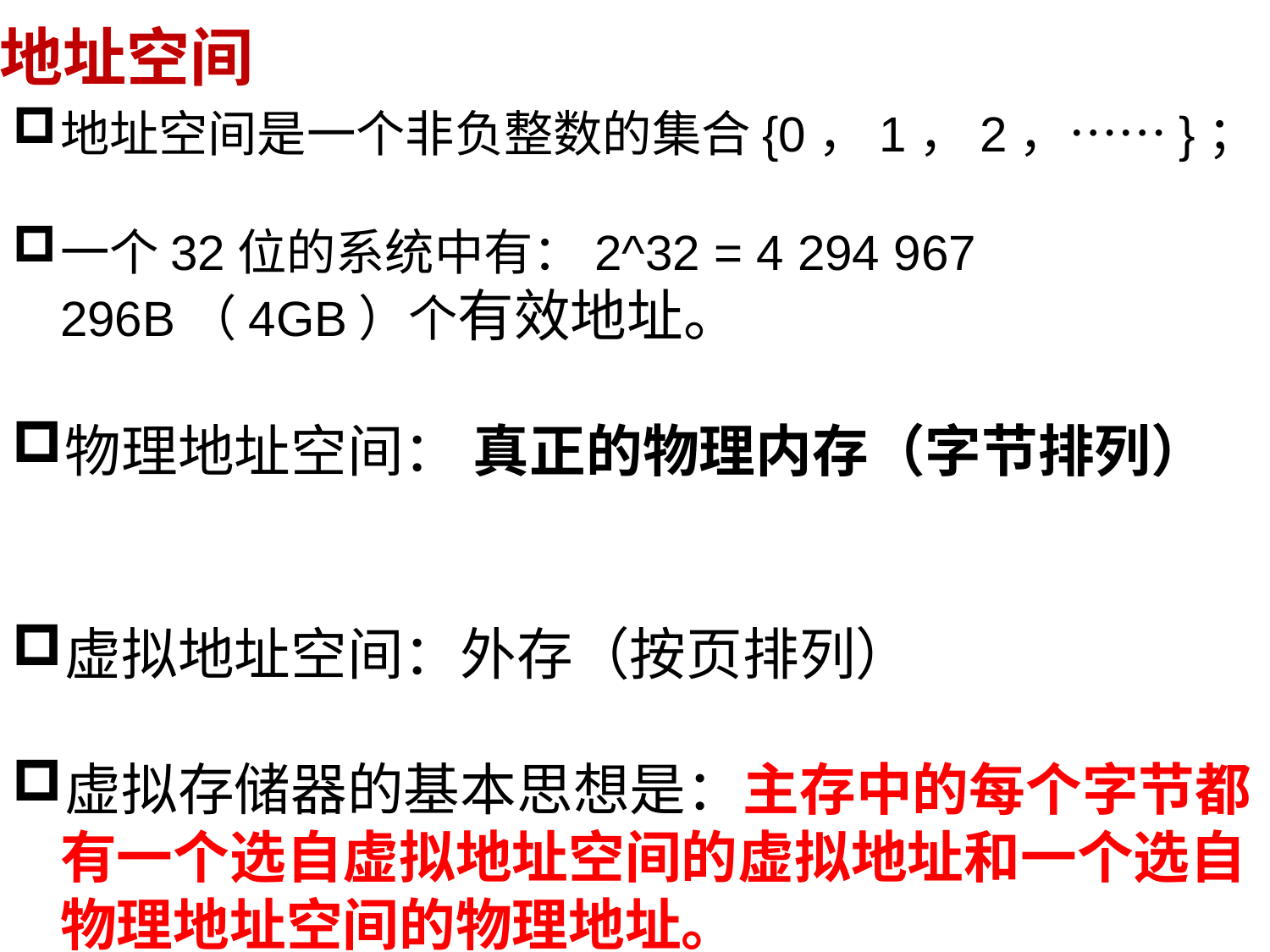

# 地址空间
地址空间是一个非负整数的集合{0，1，2，……}；

一个32位的系统中有：2^32 = 4 294 967 296B（4GB）个有效地址。

物理地址空间： 真正的物理内存（字节排列）

虚拟地址空间：外存（按页排列）

虚拟存储器的基本思想是：主存中的每个字节都有一个选自虚拟地址空间的虚拟地址和一个选自物理地址空间的物理地址。